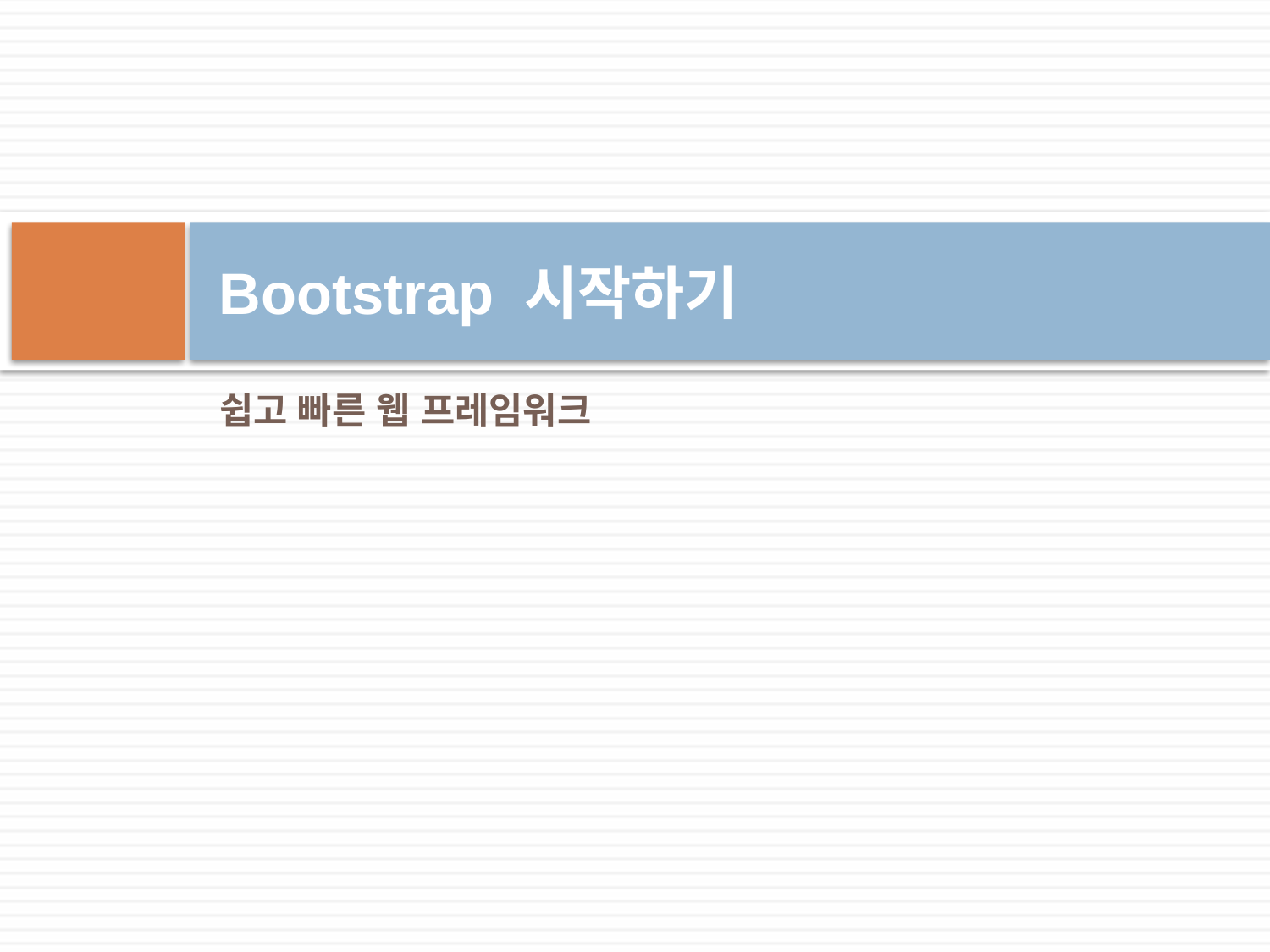

# Bootstrap 시작하기
 쉽고 빠른 웹 프레임워크